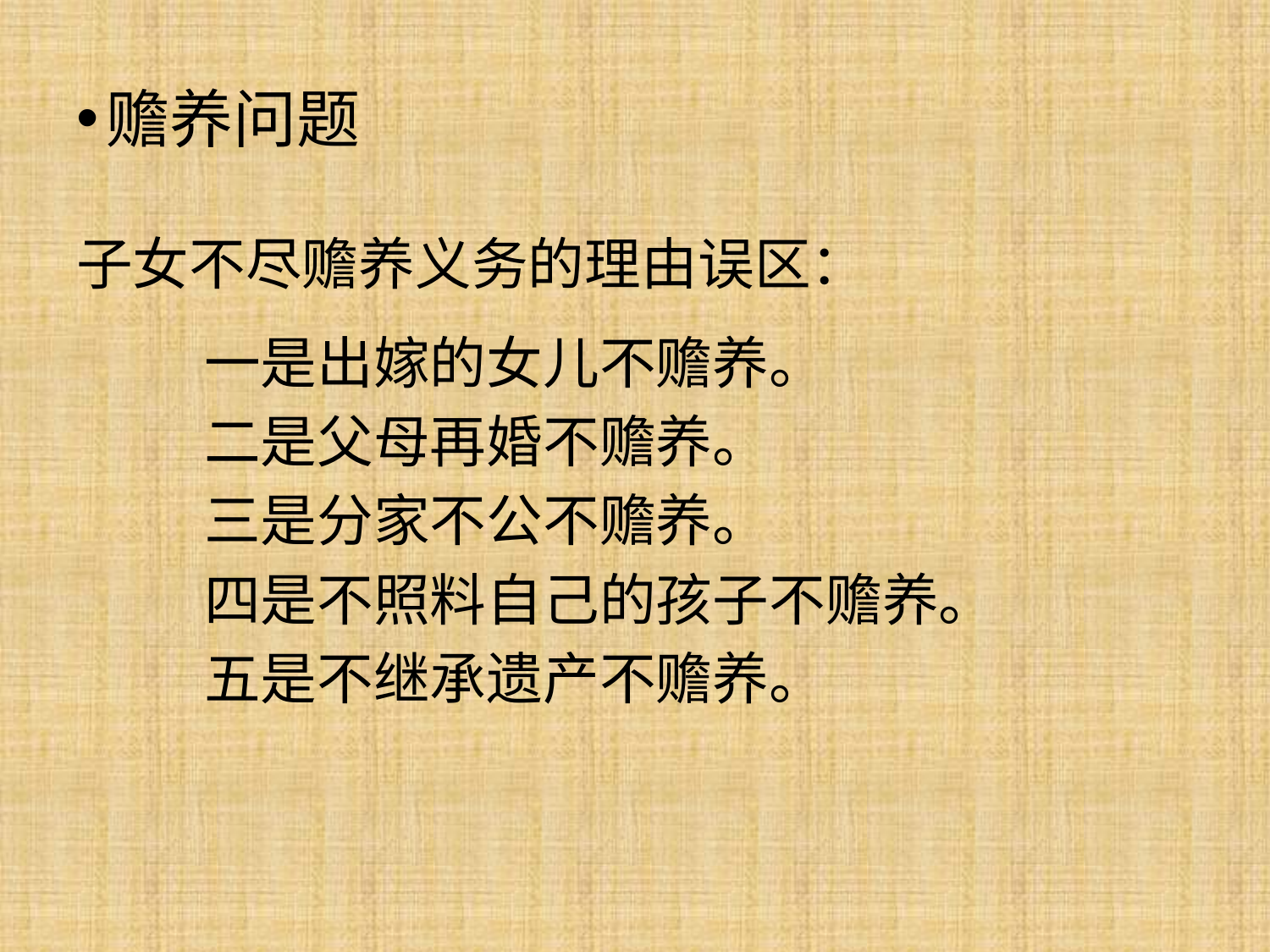

# 赡养问题
子女不尽赡养义务的理由误区：

         一是出嫁的女儿不赡养。
         二是父母再婚不赡养。
         三是分家不公不赡养。
         四是不照料自己的孩子不赡养。
         五是不继承遗产不赡养。